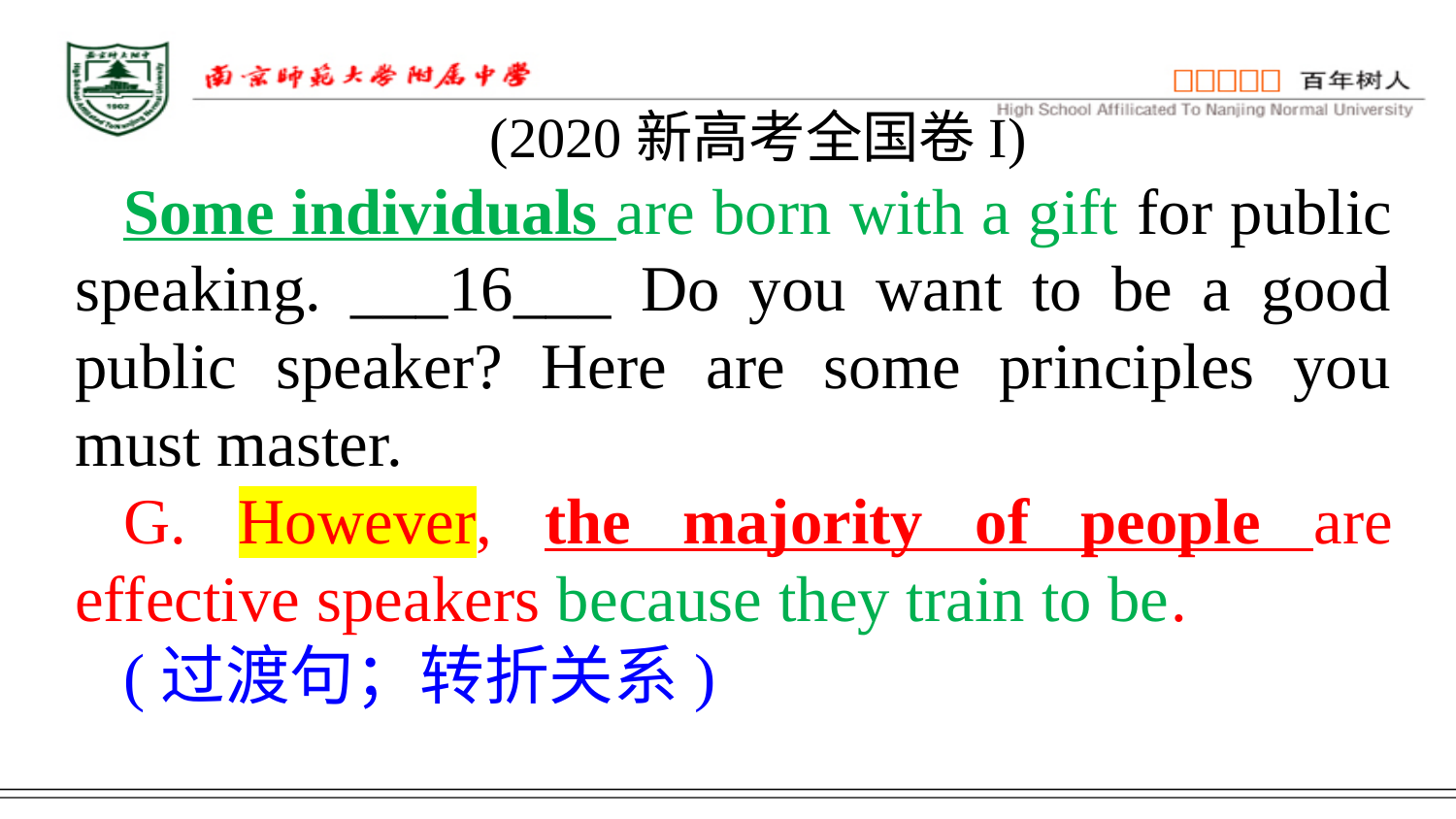

(2020新高考全国卷I)
Some individuals are born with a gift for public speaking. ___16___ Do you want to be a good public speaker? Here are some principles you must master.
G. However, the majority of people are effective speakers because they train to be.
(过渡句；转折关系)